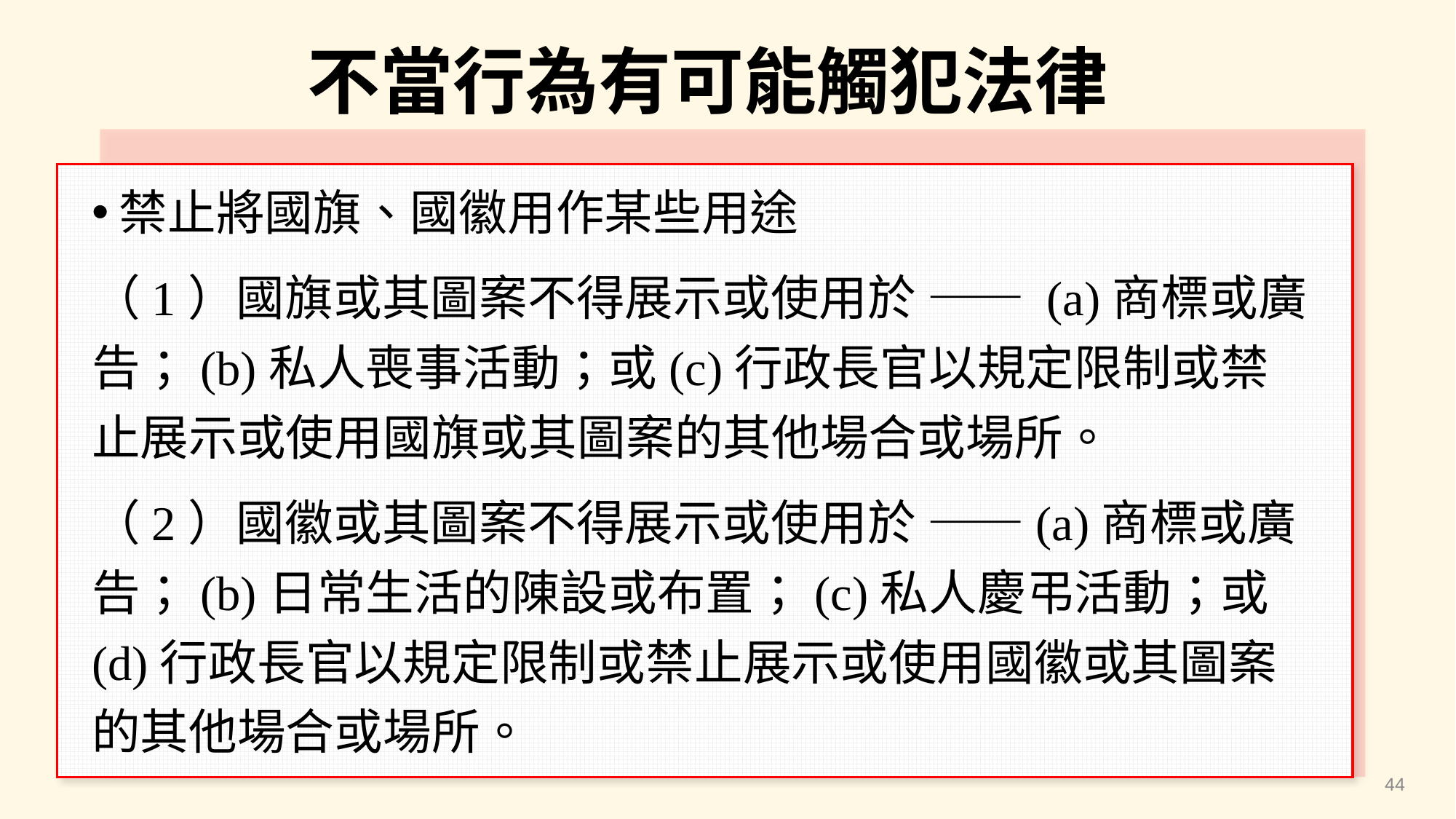

不當行為有可能觸犯法律

禁止將國旗、國徽用作某些用途
（1）國旗或其圖案不得展示或使用於 —— (a)商標或廣告；(b)私人喪事活動；或(c)行政長官以規定限制或禁止展示或使用國旗或其圖案的其他場合或場所。
（2）國徽或其圖案不得展示或使用於 ——(a)商標或廣告；(b)日常生活的陳設或布置；(c)私人慶弔活動；或(d)行政長官以規定限制或禁止展示或使用國徽或其圖案的其他場合或場所。
44